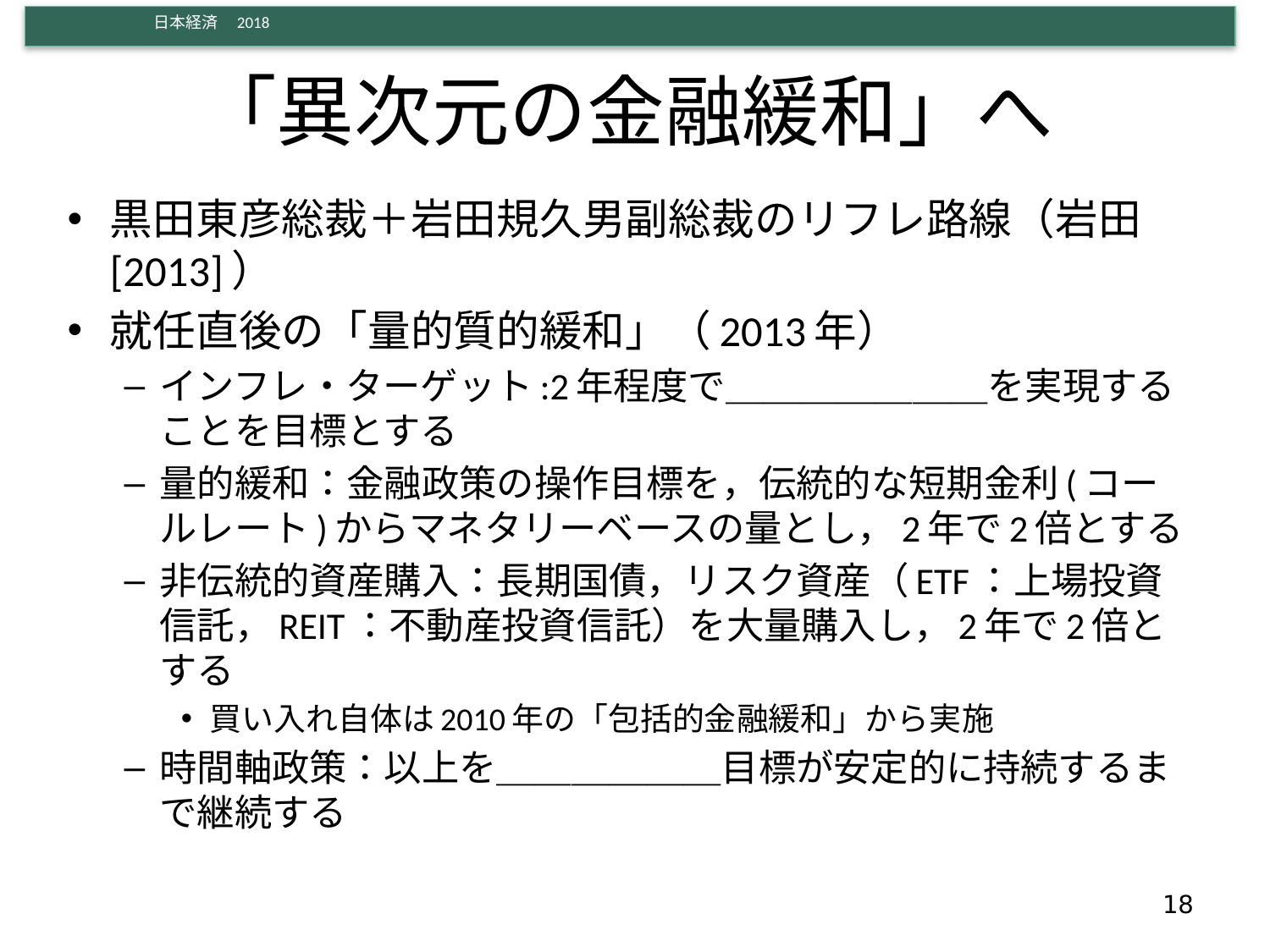

# 「異次元の金融緩和」へ
黒田東彦総裁＋岩田規久男副総裁のリフレ路線（岩田[2013]）
就任直後の「量的質的緩和」（2013年）
インフレ・ターゲット:2年程度で＿＿＿＿＿＿＿を実現することを目標とする
量的緩和：金融政策の操作目標を，伝統的な短期金利(コールレート)からマネタリーベースの量とし，2年で2倍とする
非伝統的資産購入：長期国債，リスク資産（ETF：上場投資信託，REIT：不動産投資信託）を大量購入し，2年で2倍とする
買い入れ自体は2010年の「包括的金融緩和」から実施
時間軸政策：以上を＿＿＿＿＿＿目標が安定的に持続するまで継続する

18